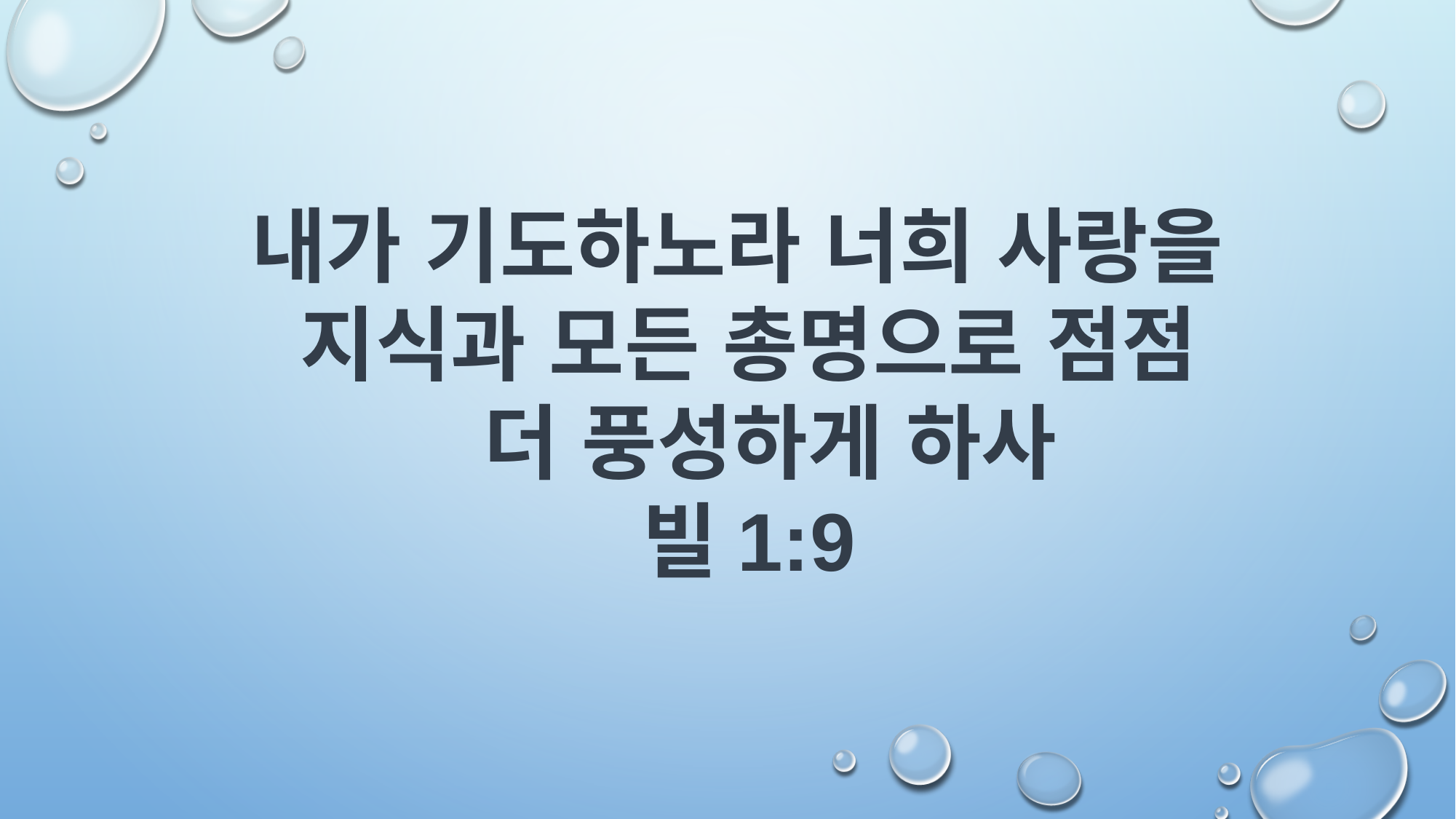

내가 기도하노라 너희 사랑을
지식과 모든 총명으로 점점
 더 풍성하게 하사
빌1:9